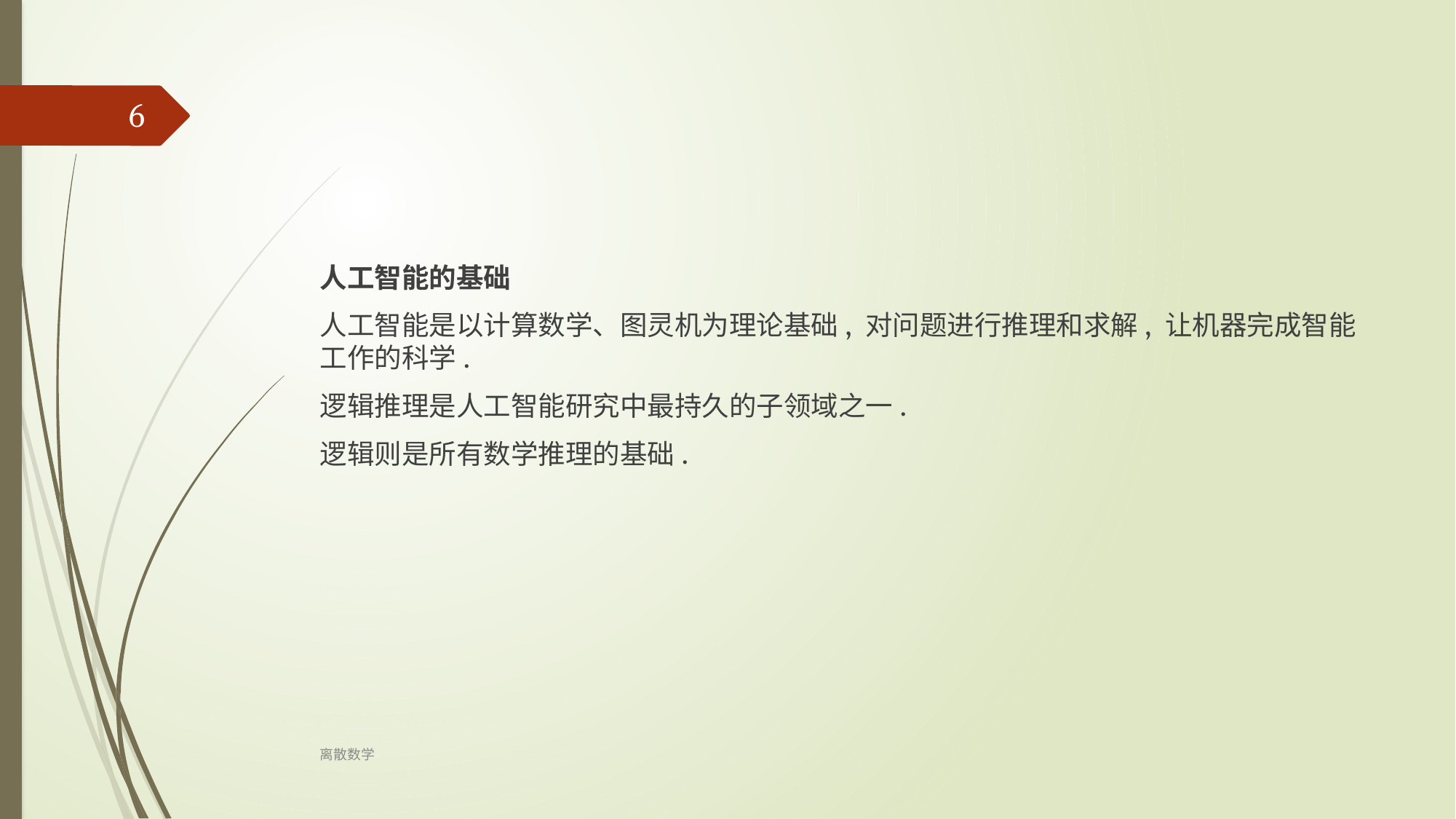

6
人工智能的基础
人工智能是以计算数学、图灵机为理论基础, 对问题进行推理和求解, 让机器完成智能工作的科学.
逻辑推理是人工智能研究中最持久的子领域之一.
逻辑则是所有数学推理的基础.
离散数学